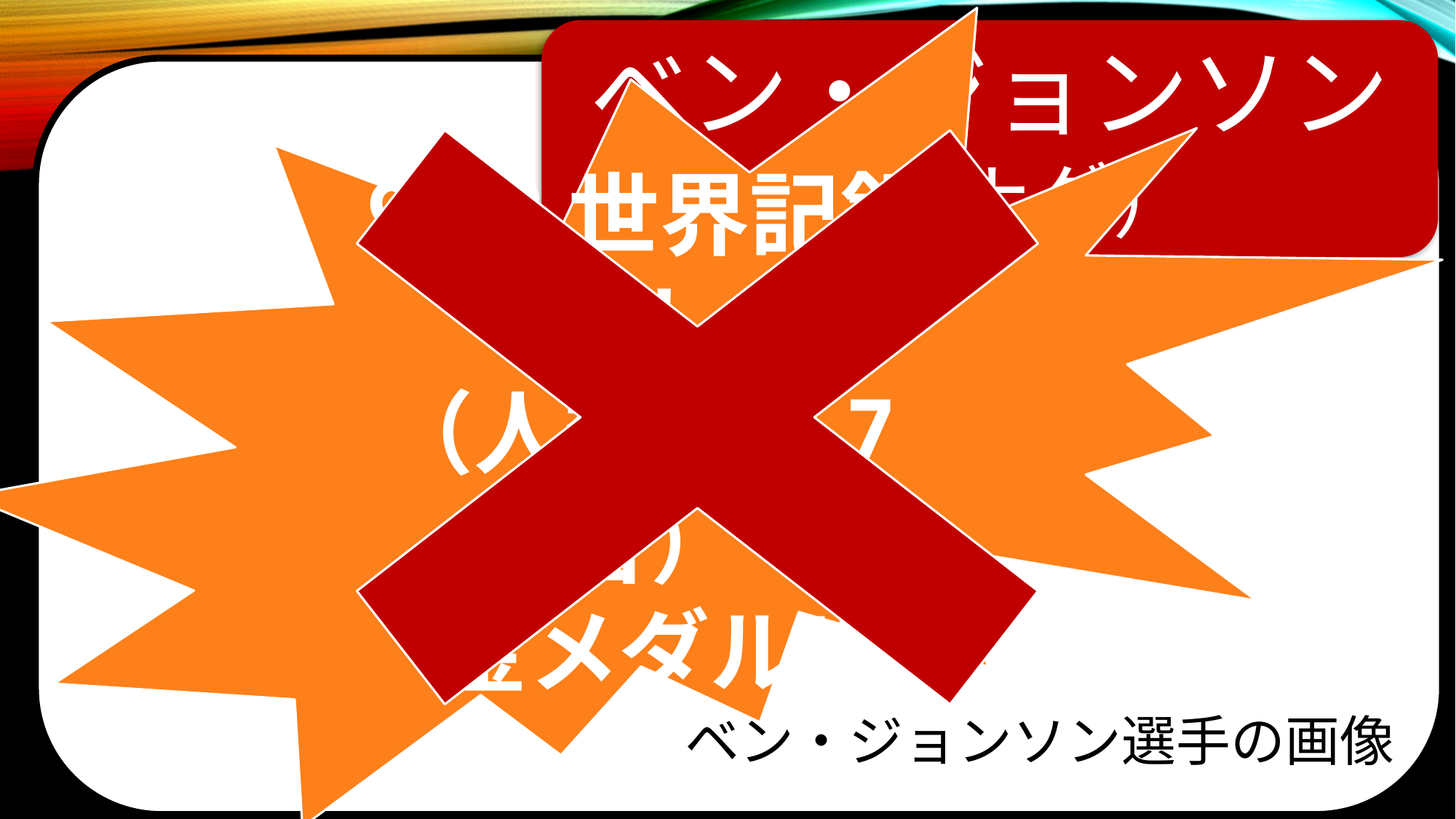

9.78世界記録‼
（人類初9.7台）
金メダル‼
ベン・ジョンソン
（カナダ）
ベン・ジョンソン選手の画像
#